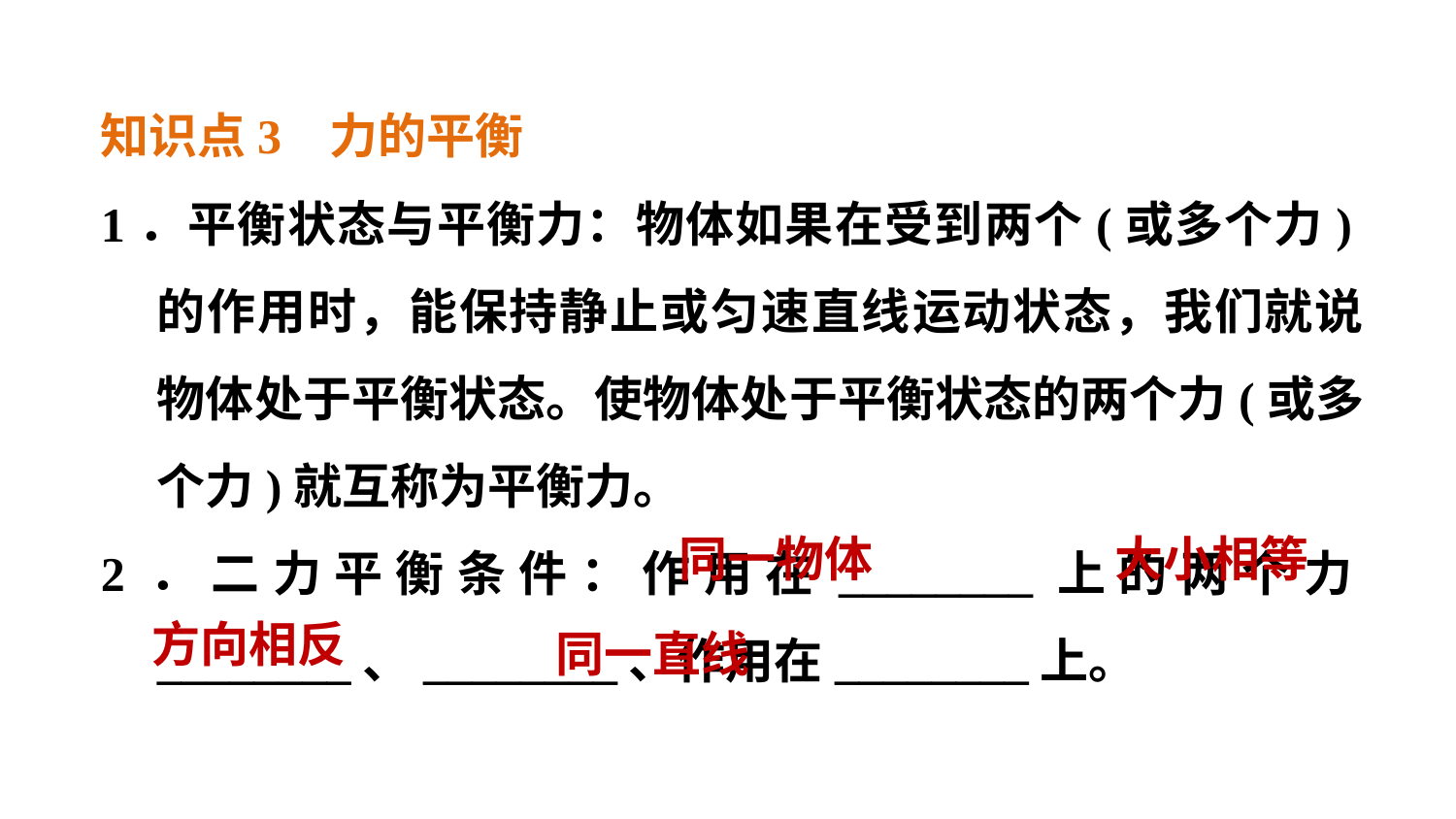

知识点3   力的平衡
1．平衡状态与平衡力：物体如果在受到两个(或多个力)的作用时，能保持静止或匀速直线运动状态，我们就说物体处于平衡状态。使物体处于平衡状态的两个力(或多个力)就互称为平衡力。
2．二力平衡条件：作用在________上的两个力________、________、作用在________上。
同一物体
大小相等
同一直线
方向相反